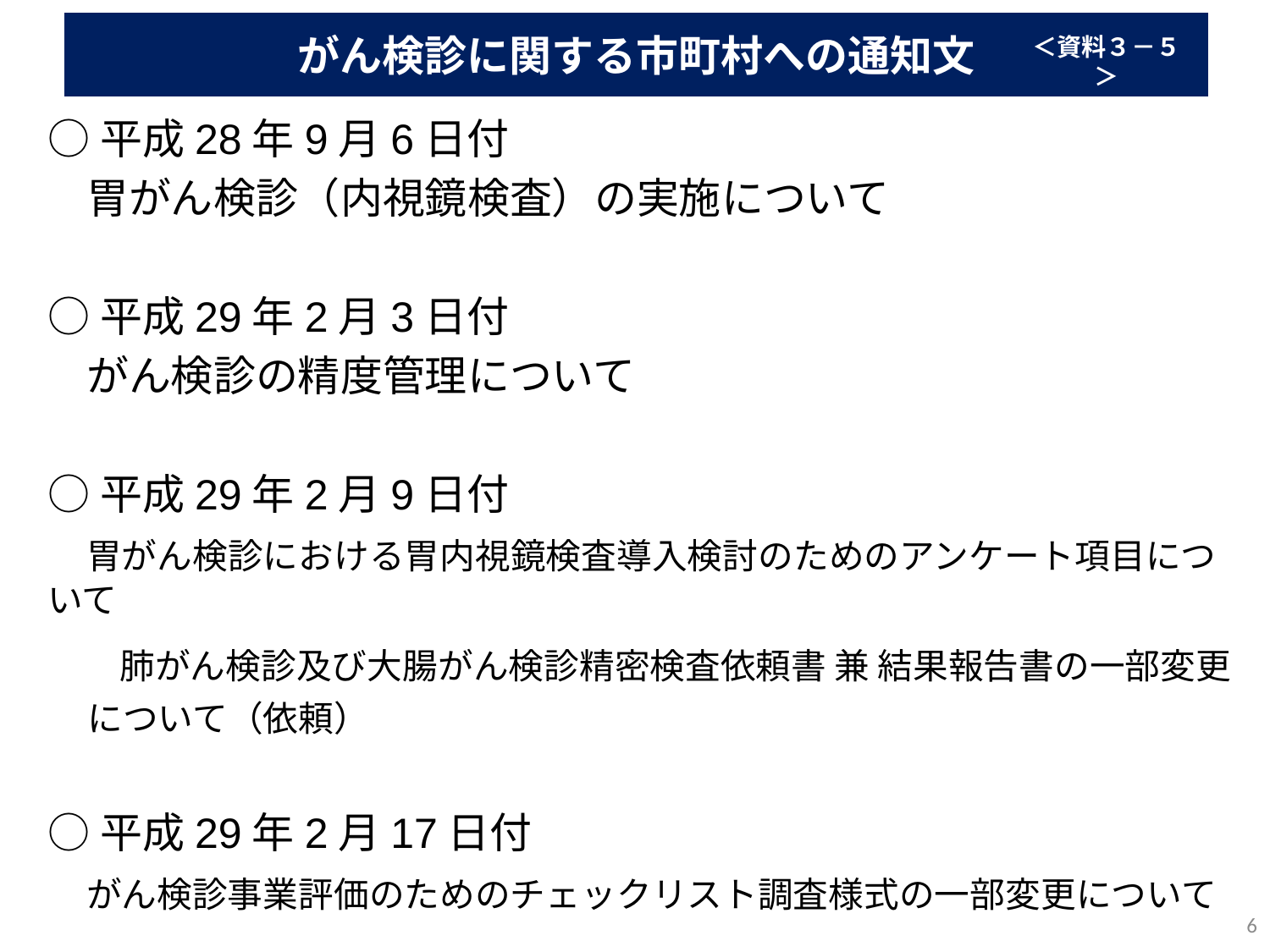

# がん検診に関する市町村への通知文
＜資料３－５＞
○平成28年9月6日付
   胃がん検診（内視鏡検査）の実施について

○平成29年2月3日付
   がん検診の精度管理について

○平成29年2月9日付
   胃がん検診における胃内視鏡検査導入検討のためのアンケート項目について
 　肺がん検診及び大腸がん検診精密検査依頼書 兼 結果報告書の一部変更
    について（依頼）

○平成29年2月17日付
   がん検診事業評価のためのチェックリスト調査様式の一部変更について

6